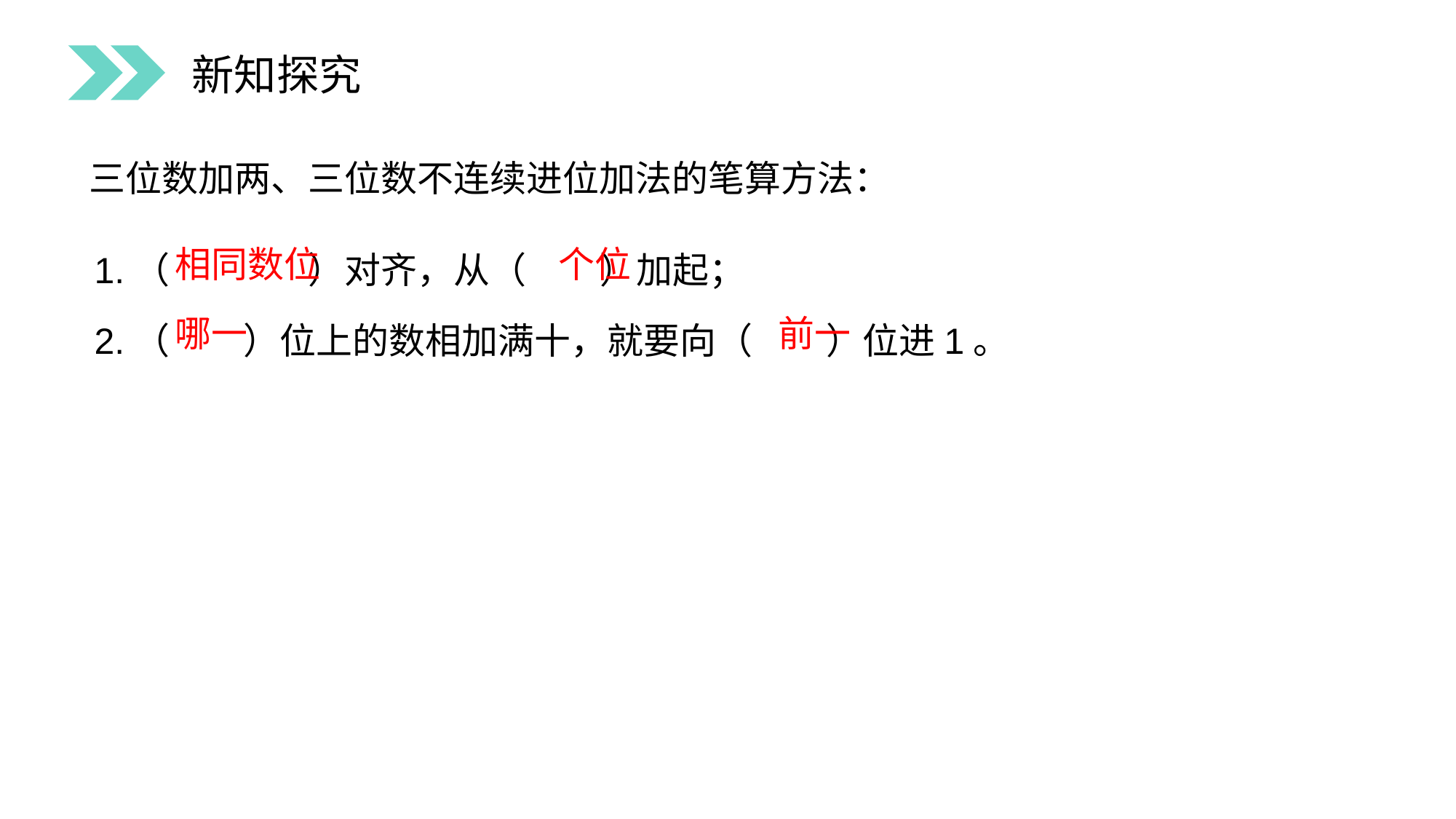

新知探究
三位数加两、三位数不连续进位加法的笔算方法：
1.（                 ）对齐，从（         ）加起；
2.（         ）位上的数相加满十，就要向（         ）位进1。
个位
相同数位
哪一
前一